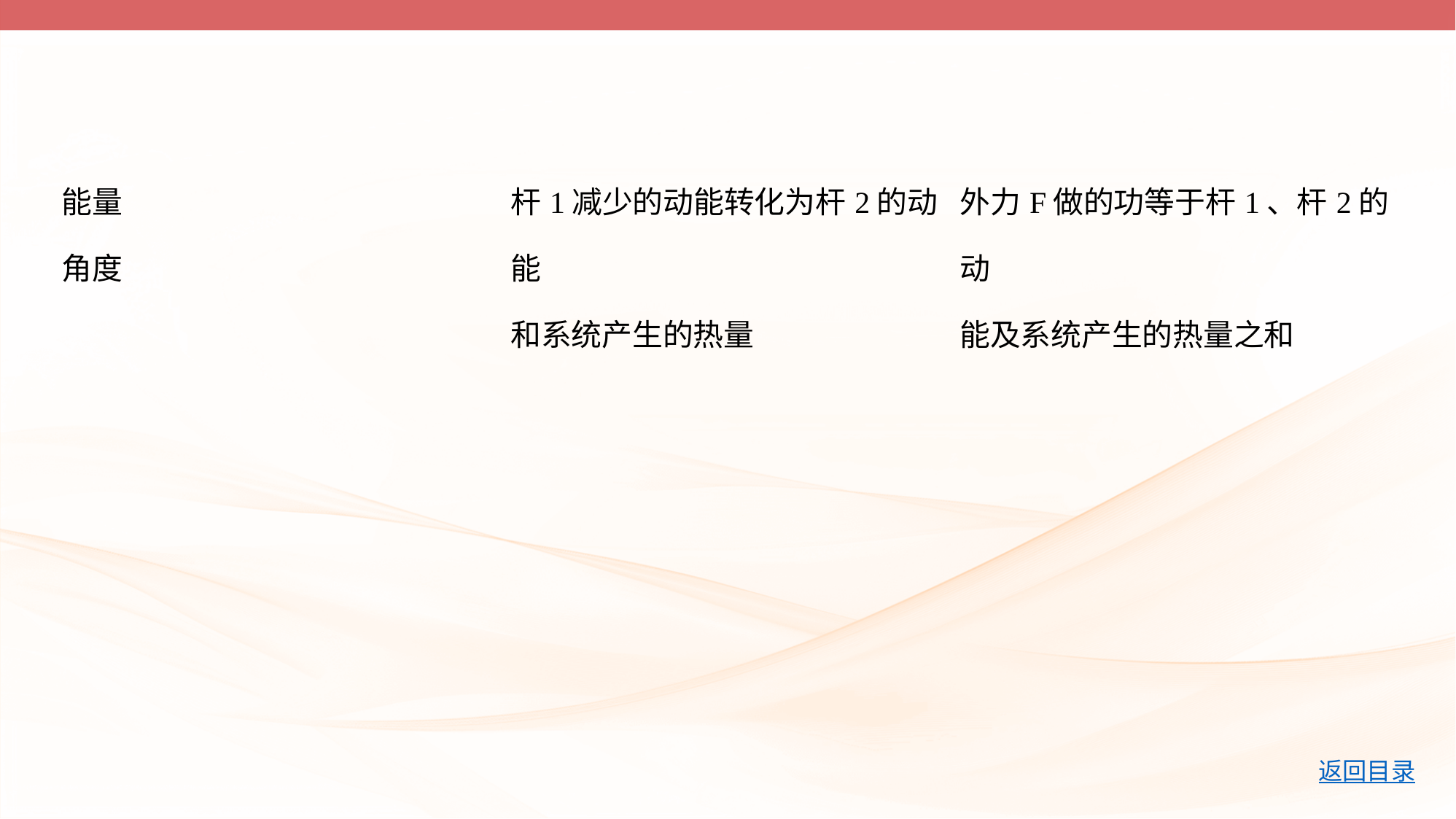

| 能量 角度 | 杆1减少的动能转化为杆2的动能 和系统产生的热量 | 外力F做的功等于杆1、杆2的动 能及系统产生的热量之和 |
| --- | --- | --- |